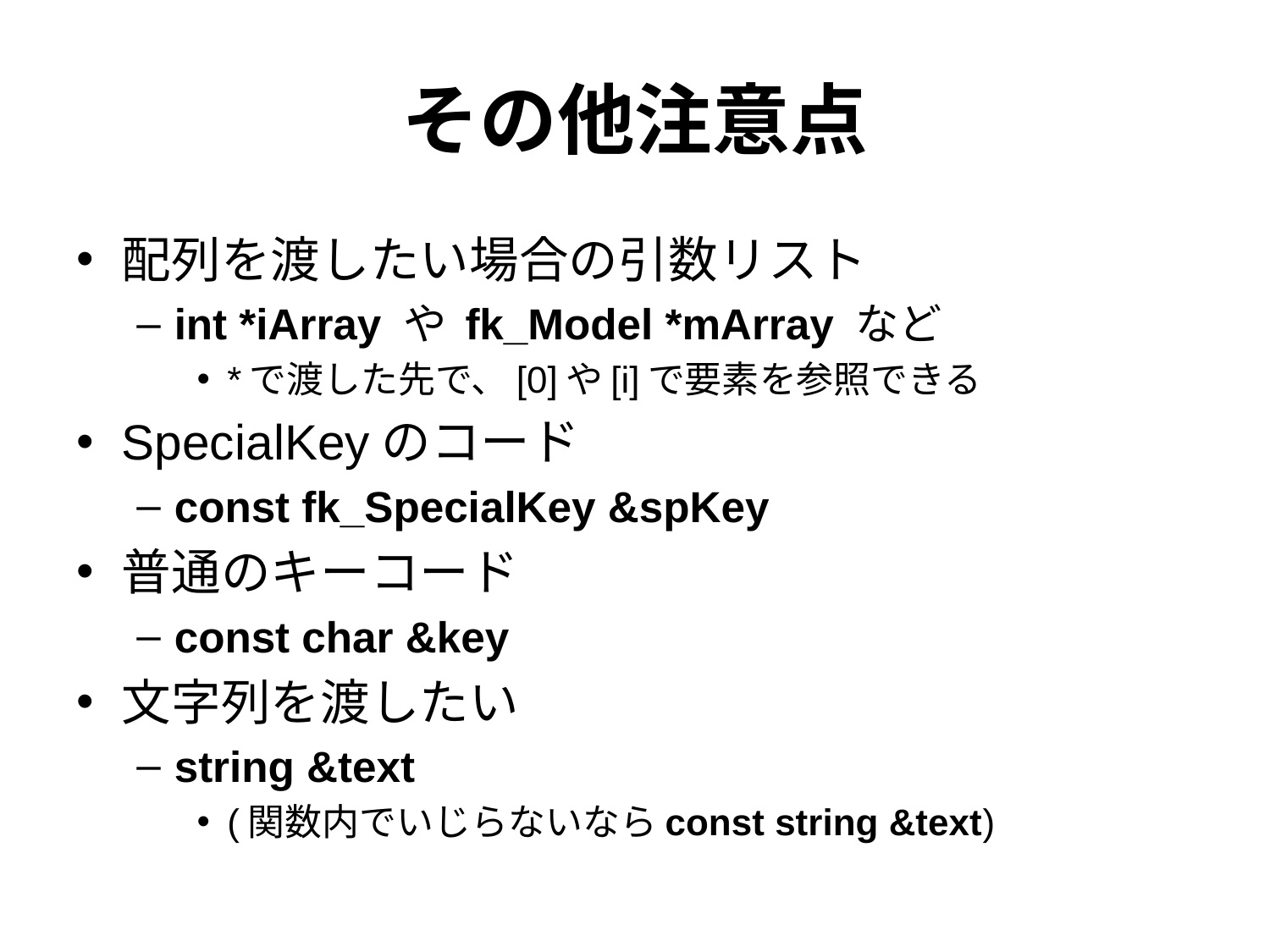

# その他注意点
配列を渡したい場合の引数リスト
int *iArray や fk_Model *mArray など
*で渡した先で、[0]や[i]で要素を参照できる
SpecialKeyのコード
const fk_SpecialKey &spKey
普通のキーコード
const char &key
文字列を渡したい
string &text
(関数内でいじらないならconst string &text)